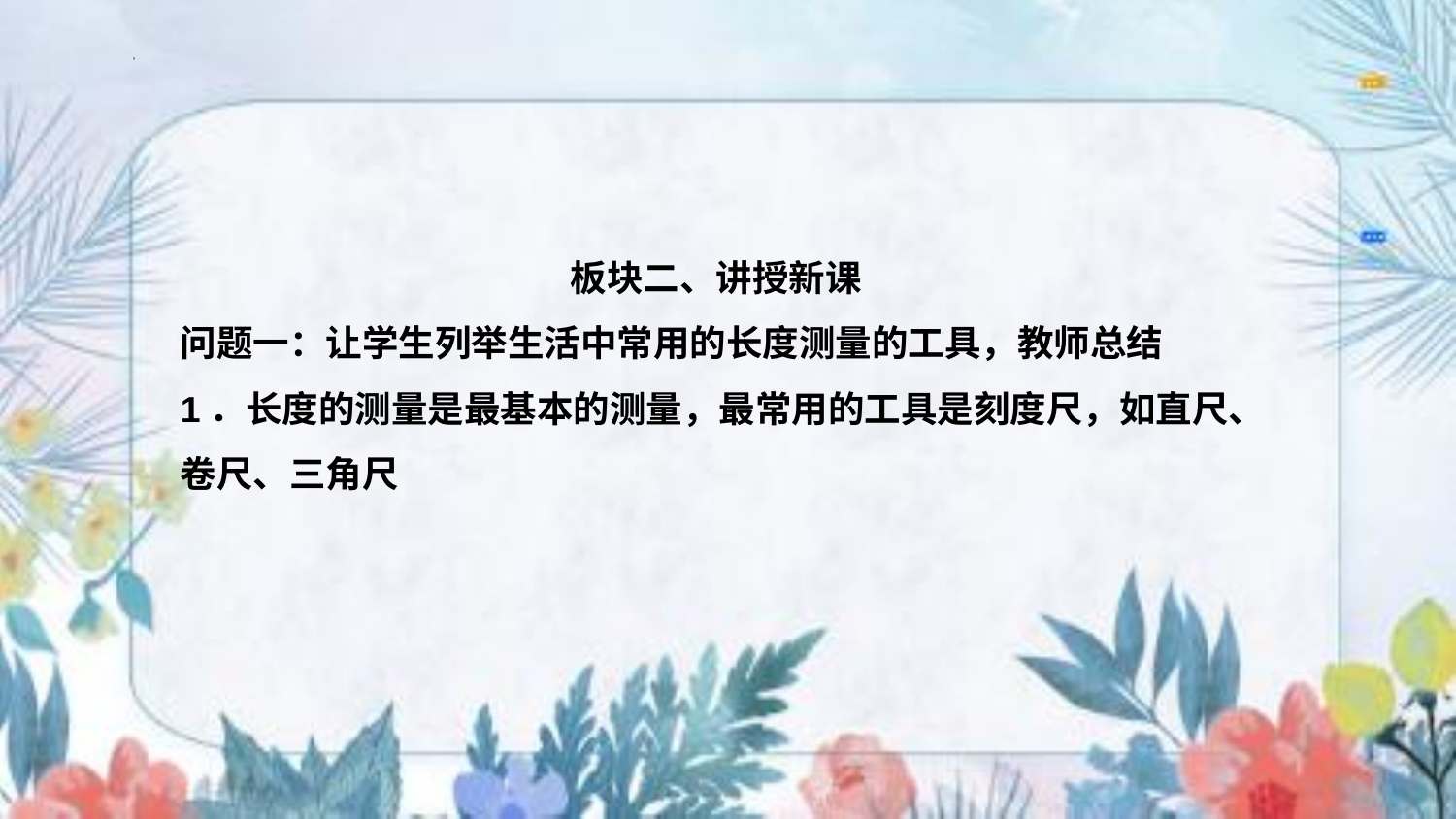

板块二、讲授新课
问题一：让学生列举生活中常用的长度测量的工具，教师总结
1．长度的测量是最基本的测量，最常用的工具是刻度尺，如直尺、卷尺、三角尺